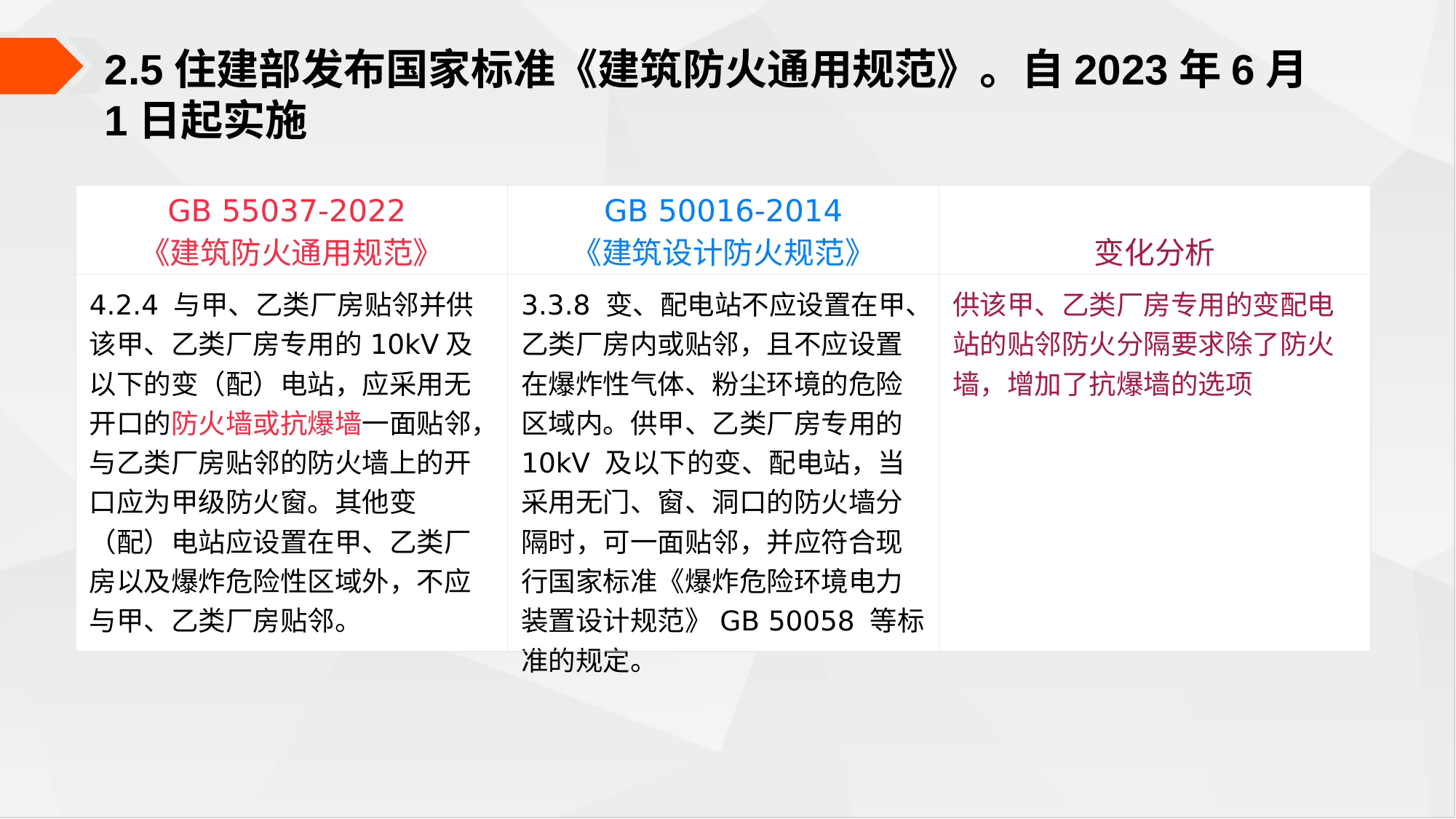

2.5住建部发布国家标准《建筑防火通用规范》。自2023年6月1日起实施

| GB 55037-2022  《建筑防火通用规范》 | GB 50016-2014 《建筑设计防火规范》 | 变化分析 |
| --- | --- | --- |
| 4.2.4 与甲、乙类厂房贴邻并供该甲、乙类厂房专用的10kV及以下的变（配）电站，应采用无开口的防火墙或抗爆墙一面贴邻，与乙类厂房贴邻的防火墙上的开口应为甲级防火窗。其他变（配）电站应设置在甲、乙类厂房以及爆炸危险性区域外，不应与甲、乙类厂房贴邻。 | 3.3.8 变、配电站不应设置在甲、乙类厂房内或贴邻，且不应设置在爆炸性气体、粉尘环境的危险区域内。供甲、乙类厂房专用的10kV 及以下的变、配电站，当采用无门、窗、洞口的防火墙分隔时，可一面贴邻，并应符合现行国家标准《爆炸危险环境电力装置设计规范》GB 50058 等标准的规定。 | 供该甲、乙类厂房专用的变配电站的贴邻防火分隔要求除了防火墙，增加了抗爆墙的选项 |